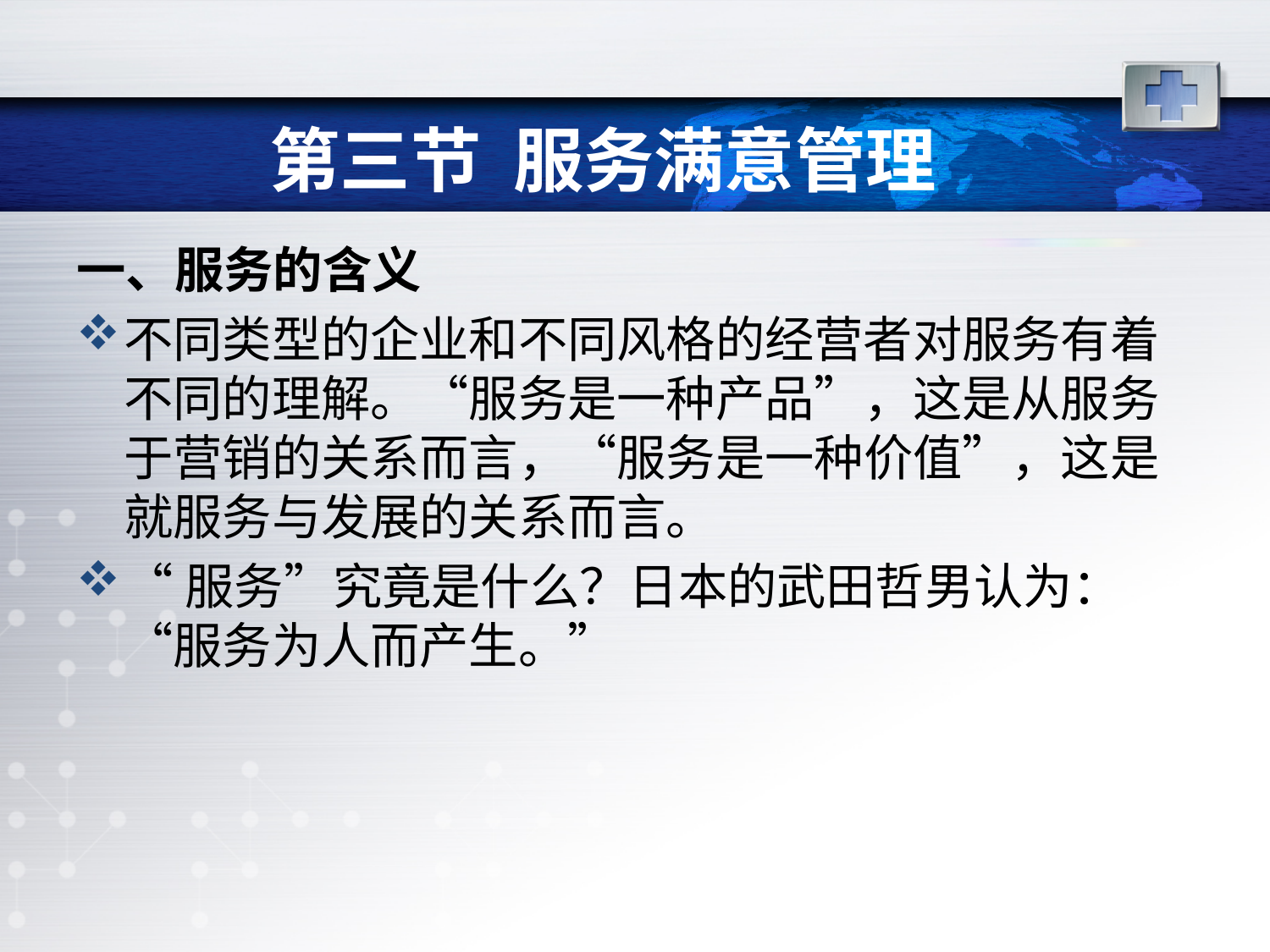

# 第三节  服务满意管理
一、服务的含义
不同类型的企业和不同风格的经营者对服务有着不同的理解。“服务是一种产品”，这是从服务于营销的关系而言，“服务是一种价值”，这是就服务与发展的关系而言。
“服务”究竟是什么？日本的武田哲男认为：“服务为人而产生。”